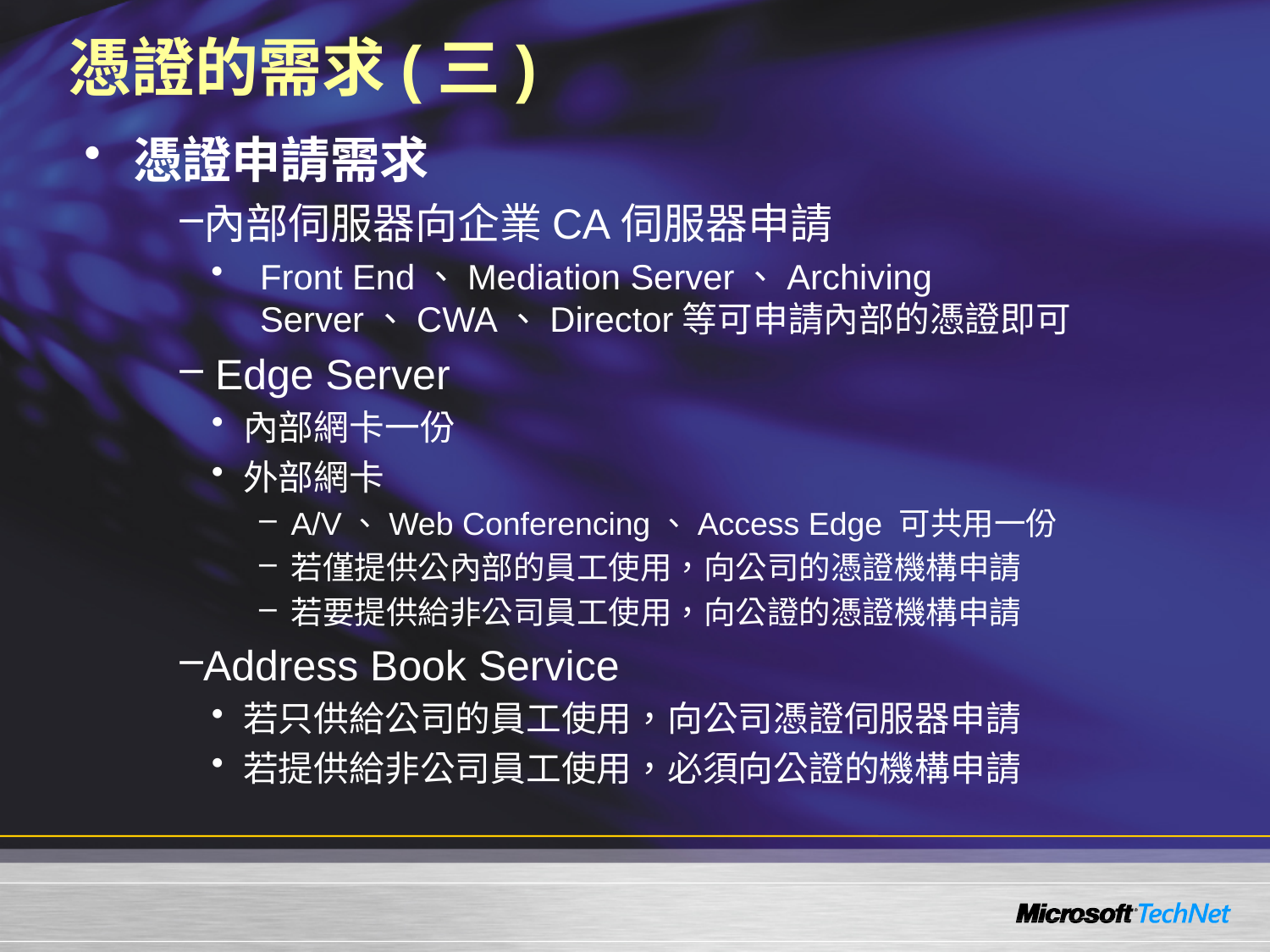

# 憑證的需求(三)
憑證申請需求
內部伺服器向企業CA伺服器申請
Front End、Mediation Server、Archiving Server、CWA、Director等可申請內部的憑證即可
 Edge Server
內部網卡一份
外部網卡
A/V、Web Conferencing、Access Edge 可共用一份
若僅提供公內部的員工使用，向公司的憑證機構申請
若要提供給非公司員工使用，向公證的憑證機構申請
Address Book Service
若只供給公司的員工使用，向公司憑證伺服器申請
若提供給非公司員工使用，必須向公證的機構申請